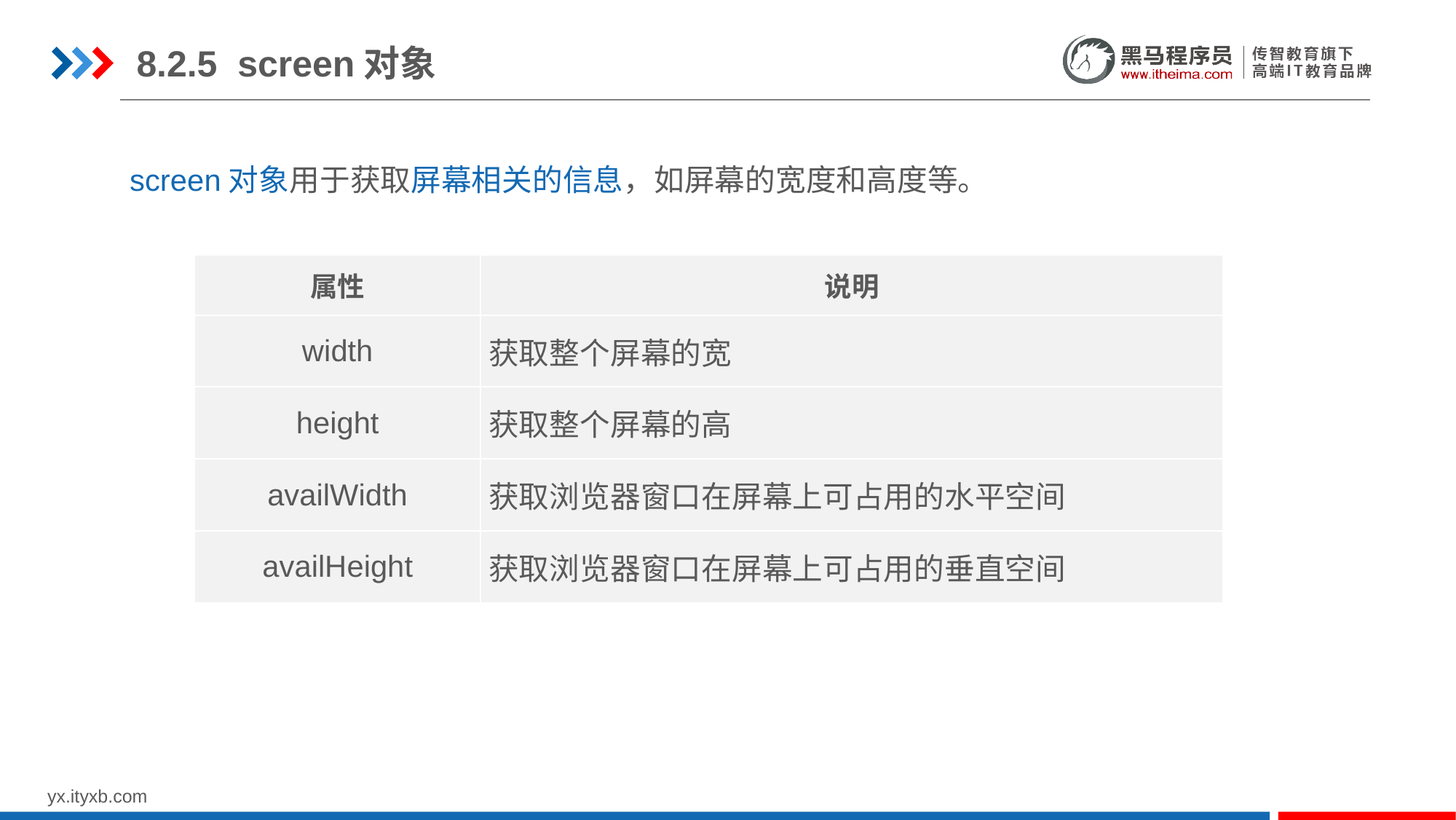

8.2.5  screen对象
screen对象用于获取屏幕相关的信息，如屏幕的宽度和高度等。
| 属性 | 说明 |
| --- | --- |
| width | 获取整个屏幕的宽 |
| height | 获取整个屏幕的高 |
| availWidth | 获取浏览器窗口在屏幕上可占用的水平空间 |
| availHeight | 获取浏览器窗口在屏幕上可占用的垂直空间 |